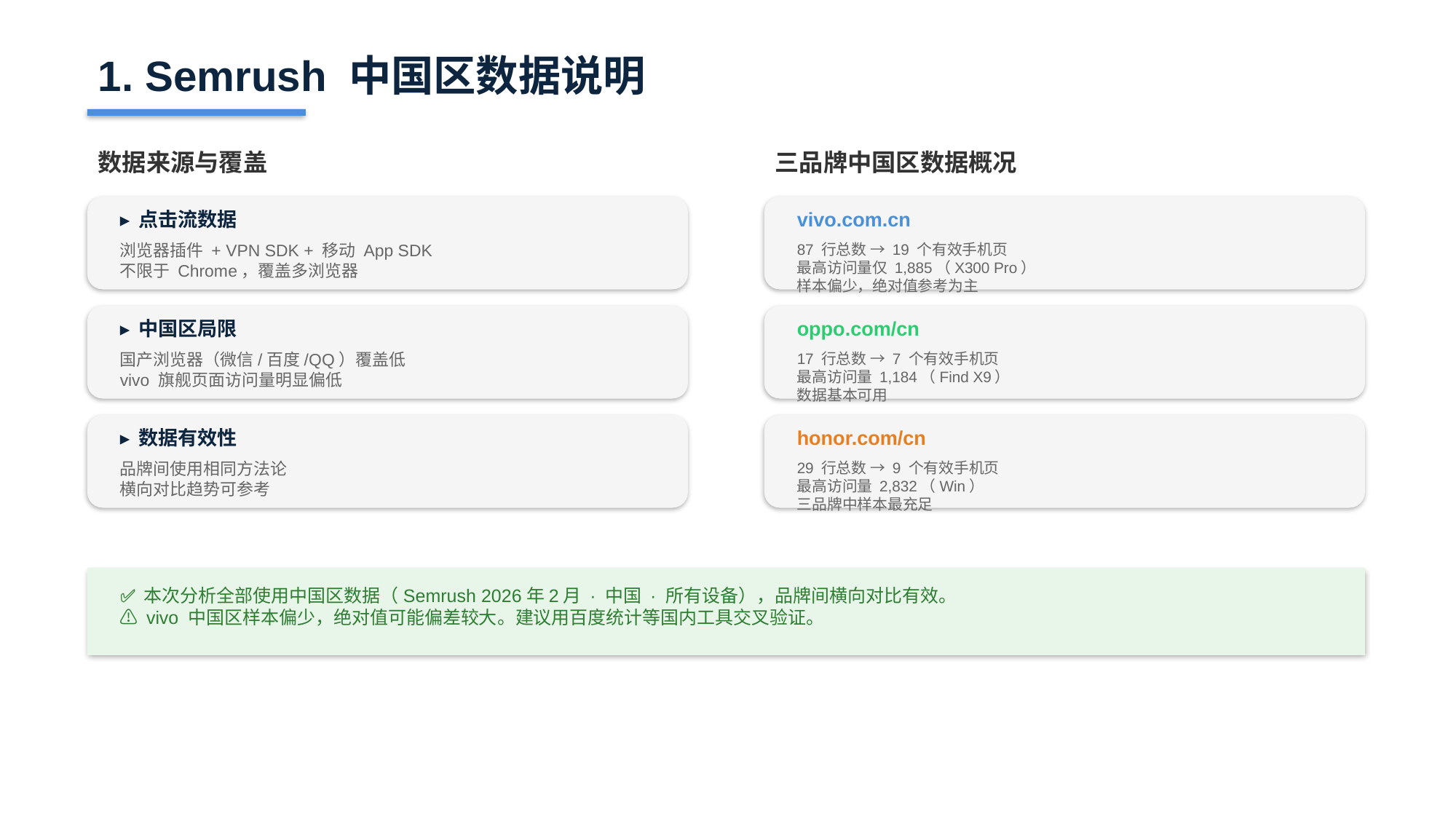

1. Semrush 中国区数据说明

数据来源与覆盖
三品牌中国区数据概况

▸ 点击流数据
vivo.com.cn
浏览器插件 + VPN SDK + 移动 App SDK
不限于 Chrome，覆盖多浏览器
87 行总数 → 19 个有效手机页
最高访问量仅 1,885（X300 Pro）
样本偏少，绝对值参考为主

▸ 中国区局限
oppo.com/cn
国产浏览器（微信/百度/QQ）覆盖低
vivo 旗舰页面访问量明显偏低
17 行总数 → 7 个有效手机页
最高访问量 1,184（Find X9）
数据基本可用

▸ 数据有效性
honor.com/cn
品牌间使用相同方法论
横向对比趋势可参考
29 行总数 → 9 个有效手机页
最高访问量 2,832（Win）
三品牌中样本最充足

✅ 本次分析全部使用中国区数据（Semrush 2026年2月 · 中国 · 所有设备），品牌间横向对比有效。
⚠️ vivo 中国区样本偏少，绝对值可能偏差较大。建议用百度统计等国内工具交叉验证。